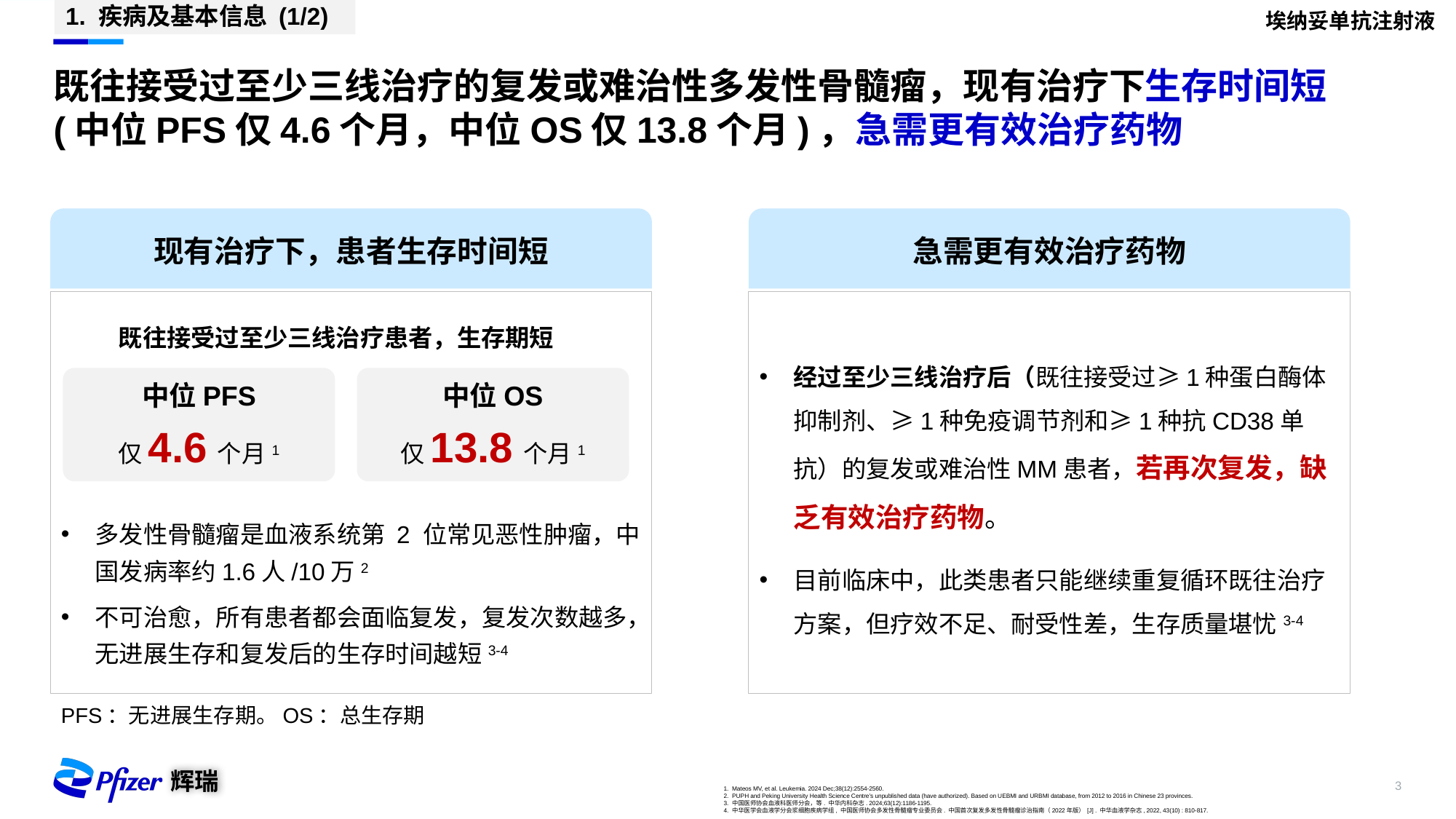

1. 疾病及基本信息 (1/2)
埃纳妥单抗注射液
# 既往接受过至少三线治疗的复发或难治性多发性骨髓瘤，现有治疗下生存时间短(中位PFS仅4.6个月，中位OS仅13.8个月)，急需更有效治疗药物
现有治疗下，患者生存时间短
急需更有效治疗药物

多发性骨髓瘤是血液系统第 2 位常见恶性肿瘤，中国发病率约1.6人/10万2
不可治愈，所有患者都会面临复发，复发次数越多，无进展生存和复发后的生存时间越短3-4
经过至少三线治疗后（既往接受过≥1种蛋白酶体抑制剂、≥1种免疫调节剂和≥1种抗CD38单抗）的复发或难治性MM患者，若再次复发，缺乏有效治疗药物。
目前临床中，此类患者只能继续重复循环既往治疗方案，但疗效不足、耐受性差，生存质量堪忧3-4
既往接受过至少三线治疗患者，生存期短
中位PFS
仅4.6个月1
中位OS
仅13.8个月1
PFS：无进展生存期。OS：总生存期
Mateos MV, et al. Leukemia. 2024 Dec;38(12):2554-2560.
PUPH and Peking University Health Science Centre’s unpublished data (have authorized). Based on UEBMI and URBMI database, from 2012 to 2016 in Chinese 23 provinces.
中国医师协会血液科医师分会，等. 中华内科杂志. 2024;63(12):1186-1195.
中华医学会血液学分会浆细胞疾病学组, 中国医师协会多发性骨髓瘤专业委员会. 中国首次复发多发性骨髓瘤诊治指南（2022年版） [J] . 中华血液学杂志, 2022, 43(10) : 810-817.